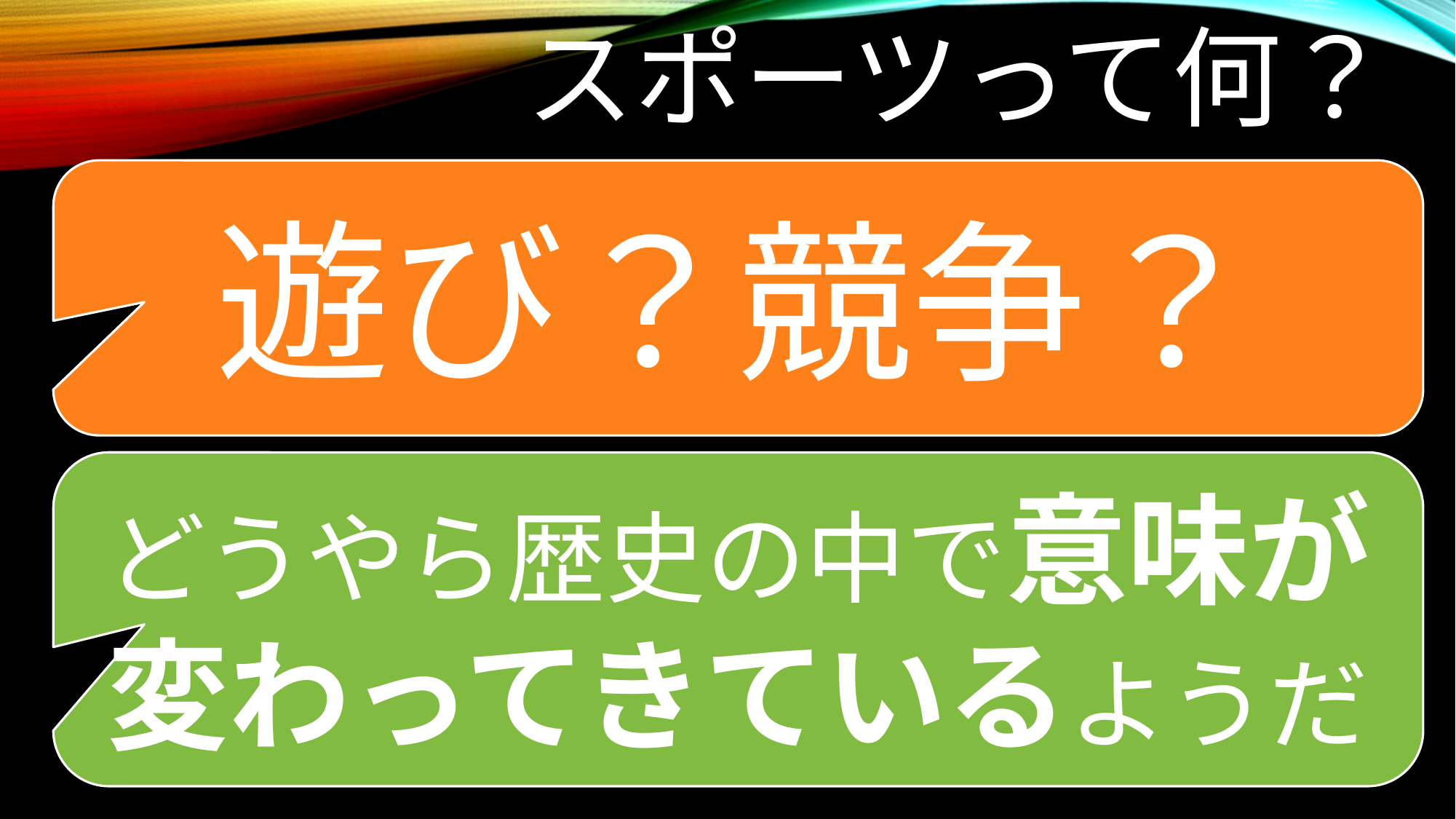

# スポーツって何？
遊び？競争？
どうやら歴史の中で意味が
変わってきているようだ